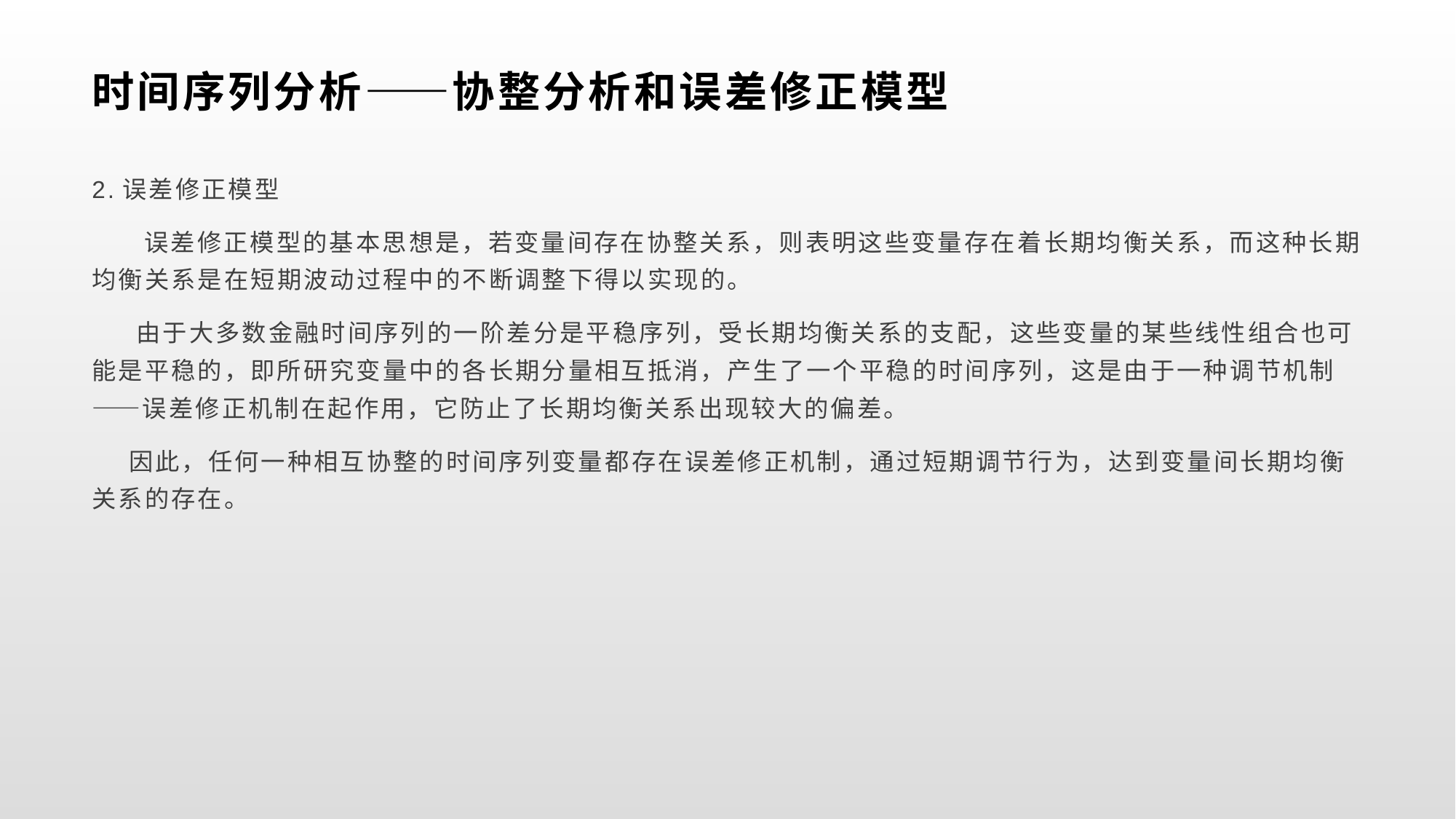

# 时间序列分析——协整分析和误差修正模型
2.误差修正模型
      误差修正模型的基本思想是，若变量间存在协整关系，则表明这些变量存在着长期均衡关系，而这种长期均衡关系是在短期波动过程中的不断调整下得以实现的。
     由于大多数金融时间序列的一阶差分是平稳序列，受长期均衡关系的支配，这些变量的某些线性组合也可能是平稳的，即所研究变量中的各长期分量相互抵消，产生了一个平稳的时间序列，这是由于一种调节机制——误差修正机制在起作用，它防止了长期均衡关系出现较大的偏差。
    因此，任何一种相互协整的时间序列变量都存在误差修正机制，通过短期调节行为，达到变量间长期均衡关系的存在。